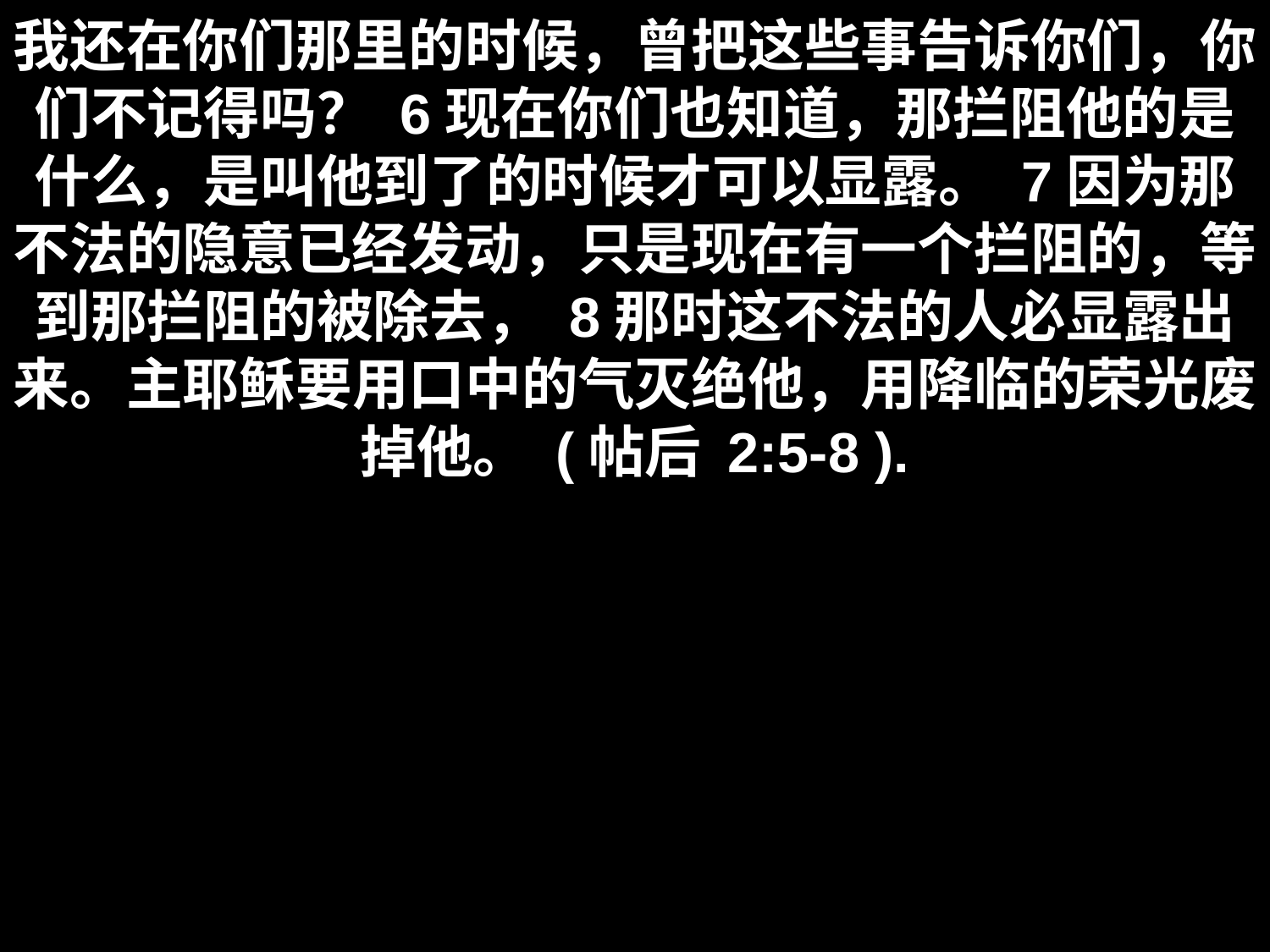

# 我还在你们那里的时候，曾把这些事告诉你们，你们不记得吗？ 6现在你们也知道，那拦阻他的是什么，是叫他到了的时候才可以显露。 7因为那不法的隐意已经发动，只是现在有一个拦阻的，等到那拦阻的被除去， 8那时这不法的人必显露出来。主耶稣要用口中的气灭绝他，用降临的荣光废掉他。 (帖后 2:5-8 ).